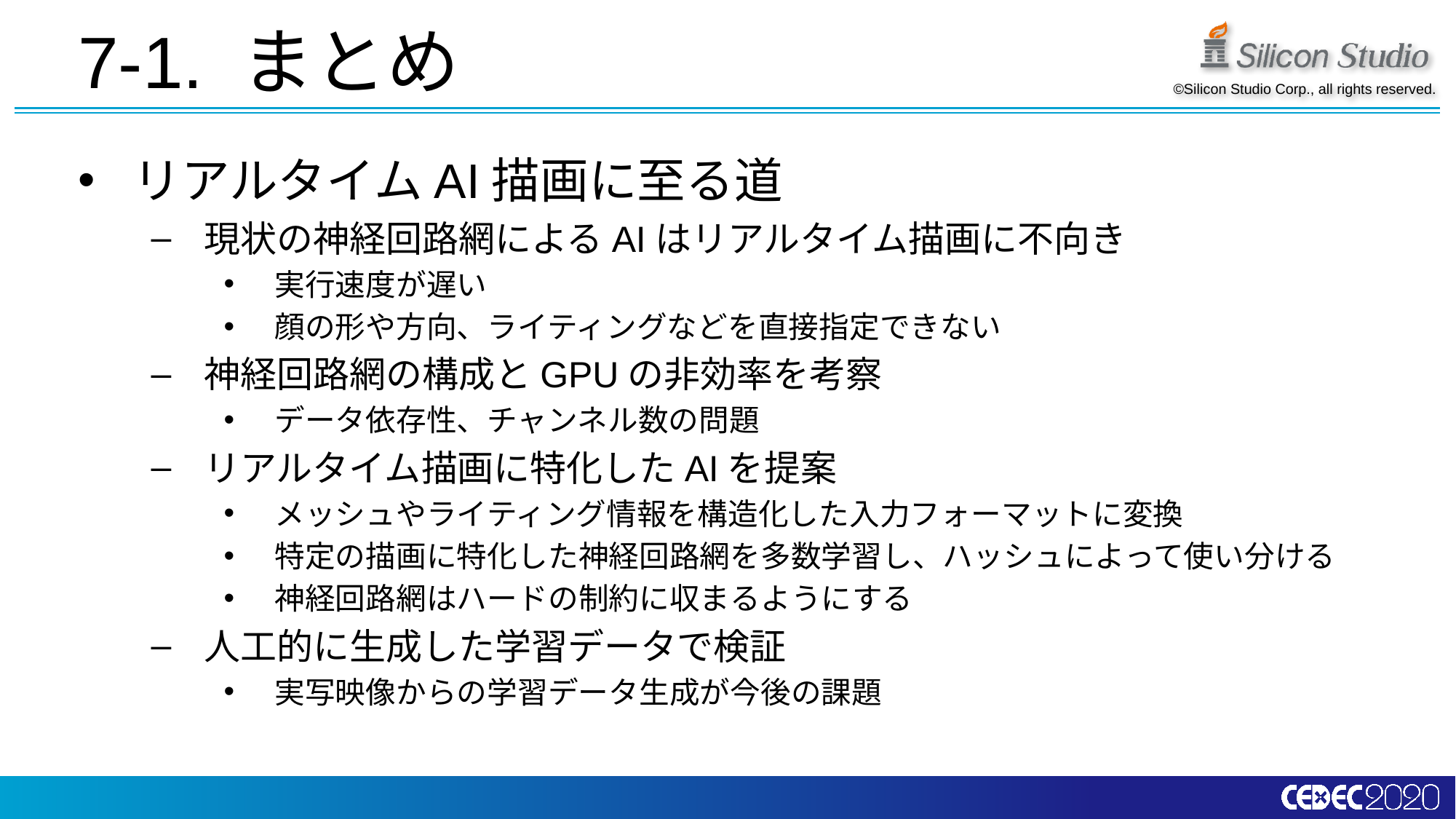

# 7-1. まとめ
リアルタイムAI描画に至る道
現状の神経回路網によるAIはリアルタイム描画に不向き
実行速度が遅い
顔の形や方向、ライティングなどを直接指定できない
神経回路網の構成とGPUの非効率を考察
データ依存性、チャンネル数の問題
リアルタイム描画に特化したAIを提案
メッシュやライティング情報を構造化した入力フォーマットに変換
特定の描画に特化した神経回路網を多数学習し、ハッシュによって使い分ける
神経回路網はハードの制約に収まるようにする
人工的に生成した学習データで検証
実写映像からの学習データ生成が今後の課題